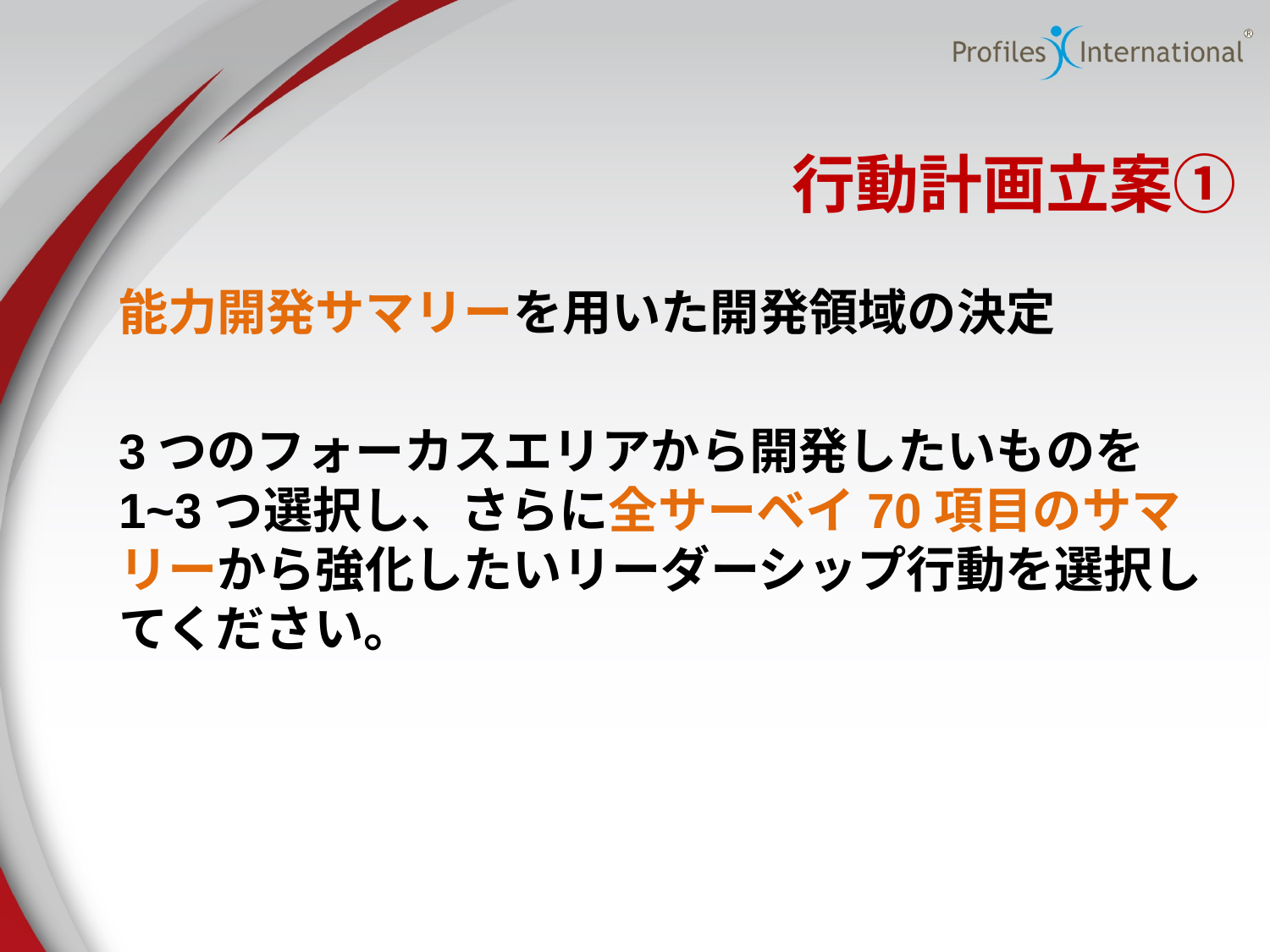

# 行動計画立案①
能力開発サマリーを用いた開発領域の決定

3つのフォーカスエリアから開発したいものを1~3つ選択し、さらに全サーベイ70項目のサマリーから強化したいリーダーシップ行動を選択してください。